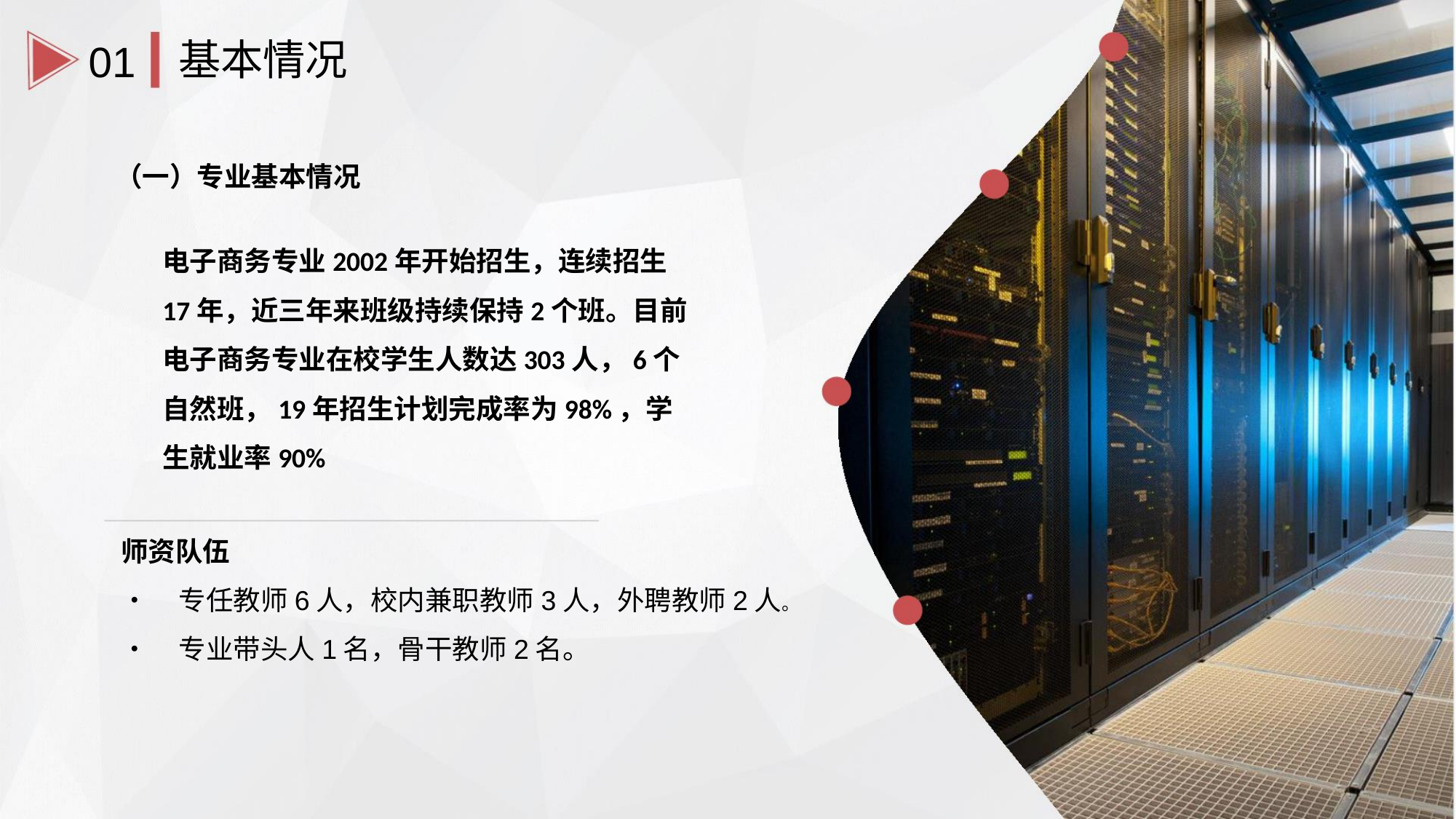

01
基本情况
（一）专业基本情况
电子商务专业2002年开始招生，连续招生17年，近三年来班级持续保持2个班。目前电子商务专业在校学生人数达303人，6个自然班，19年招生计划完成率为98%，学生就业率90%
师资队伍
• 专任教师6人，校内兼职教师3人，外聘教师2人。
• 专业带头人1名，骨干教师2名。